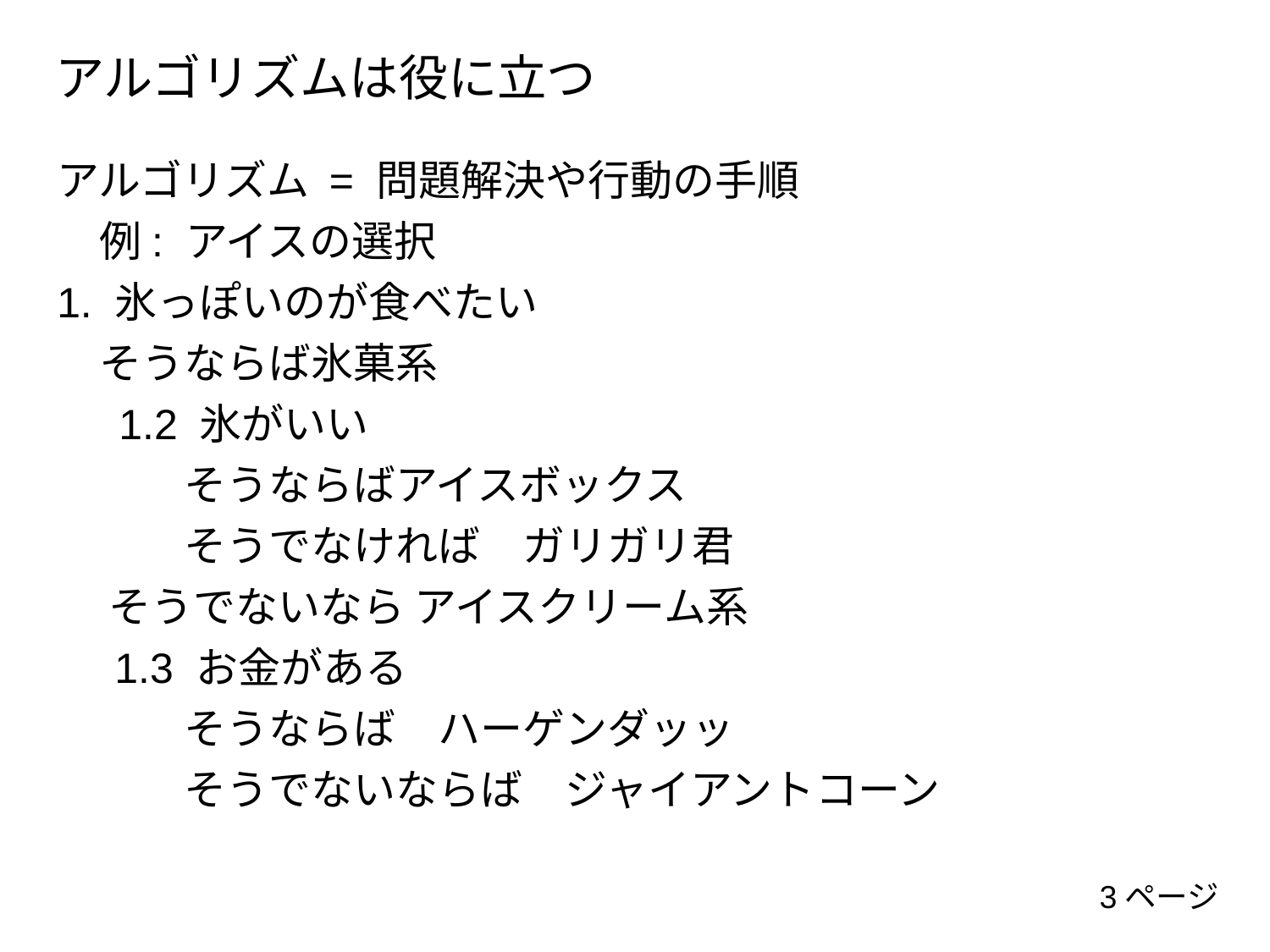

# アルゴリズムは役に立つ
アルゴリズム = 問題解決や行動の手順
　例: アイスの選択
1. 氷っぽいのが食べたい
　そうならば氷菓系
　 1.2 氷がいい
　　　そうならばアイスボックス
　　　そうでなければ　ガリガリ君
　 そうでないなら アイスクリーム系
     1.3 お金がある
　　　そうならば　ハーゲンダッッ
　　　そうでないならば　ジャイアントコーン

3ページ